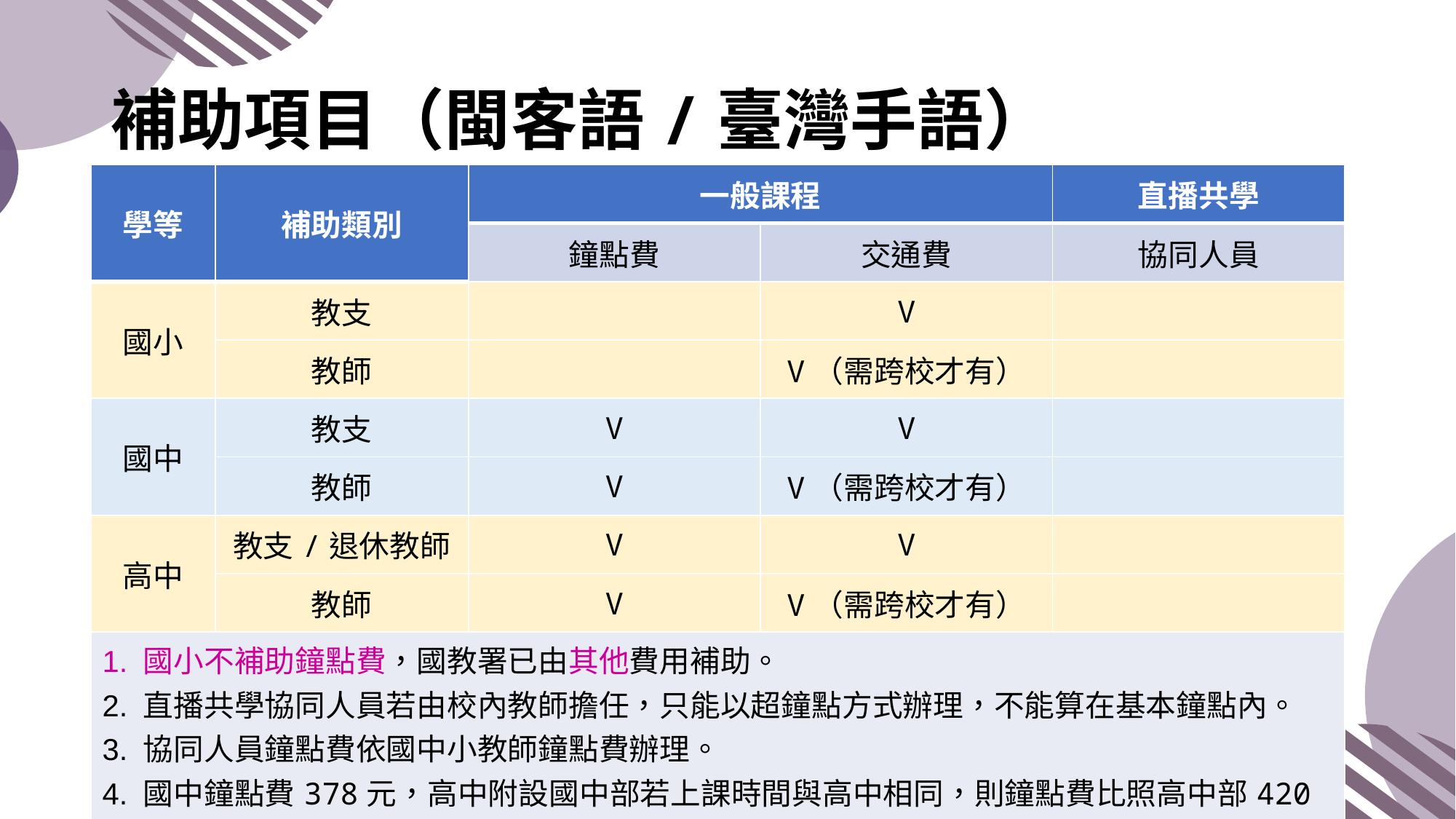

# 補助項目（閩客語/臺灣手語）
| 學等 | 補助類別 | 一般課程 |  | 直播共學 |
| --- | --- | --- | --- | --- |
|  |  | 鐘點費 | 交通費 | 協同人員 |
| 國小 | 教支 |  | V |  |
|  | 教師 |  | V（需跨校才有） |  |
| 國中 | 教支 | V | V |  |
|  | 教師 | V | V（需跨校才有） |  |
| 高中 | 教支/退休教師 | V | V |  |
|  | 教師 | V | V（需跨校才有） |  |
| 國小不補助鐘點費，國教署已由其他費用補助。 直播共學協同人員若由校內教師擔任，只能以超鐘點方式辦理，不能算在基本鐘點內。 協同人員鐘點費依國中小教師鐘點費辦理。 國中鐘點費378元，高中附設國中部若上課時間與高中相同，則鐘點費比照高中部420元。 |  |  |  |  |